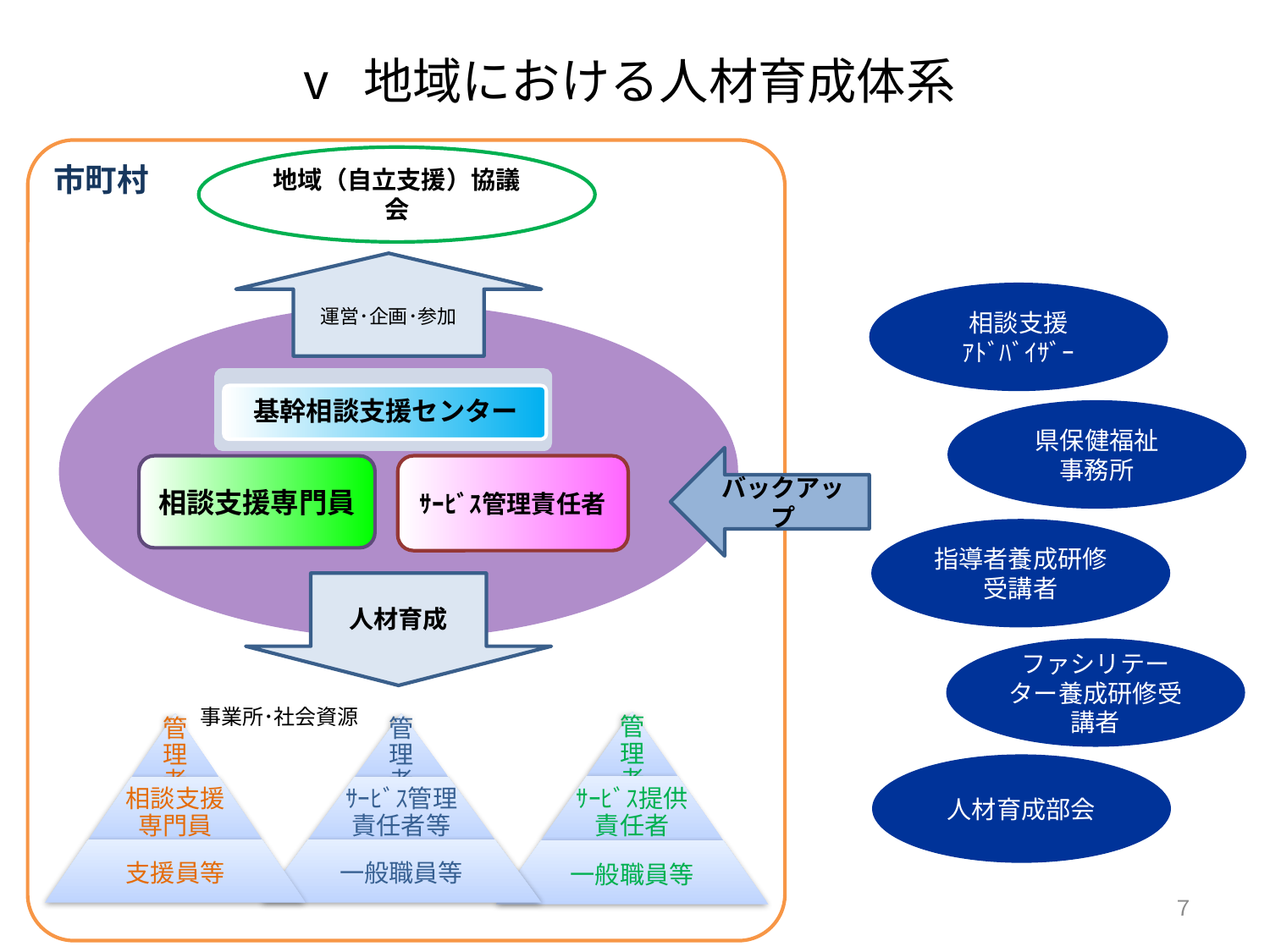

ⅴ 地域における人材育成体系
市町村
地域（自立支援）協議会
運営･企画･参加
相談支援
ｱﾄﾞﾊﾞｲｻﾞｰ

基幹相談支援センター
県保健福祉
事務所
バックアップ
相談支援専門員
ｻｰﾋﾞｽ管理責任者
人材育成
指導者養成研修受講者
ファシリテーター養成研修受講者
事業所･社会資源
管理者
ｻｰﾋﾞｽ提供責任者
一般職員等
管理者
相談支援専門員
支援員等
管理者
ｻｰﾋﾞｽ管理責任者等
一般職員等
人材育成部会
７